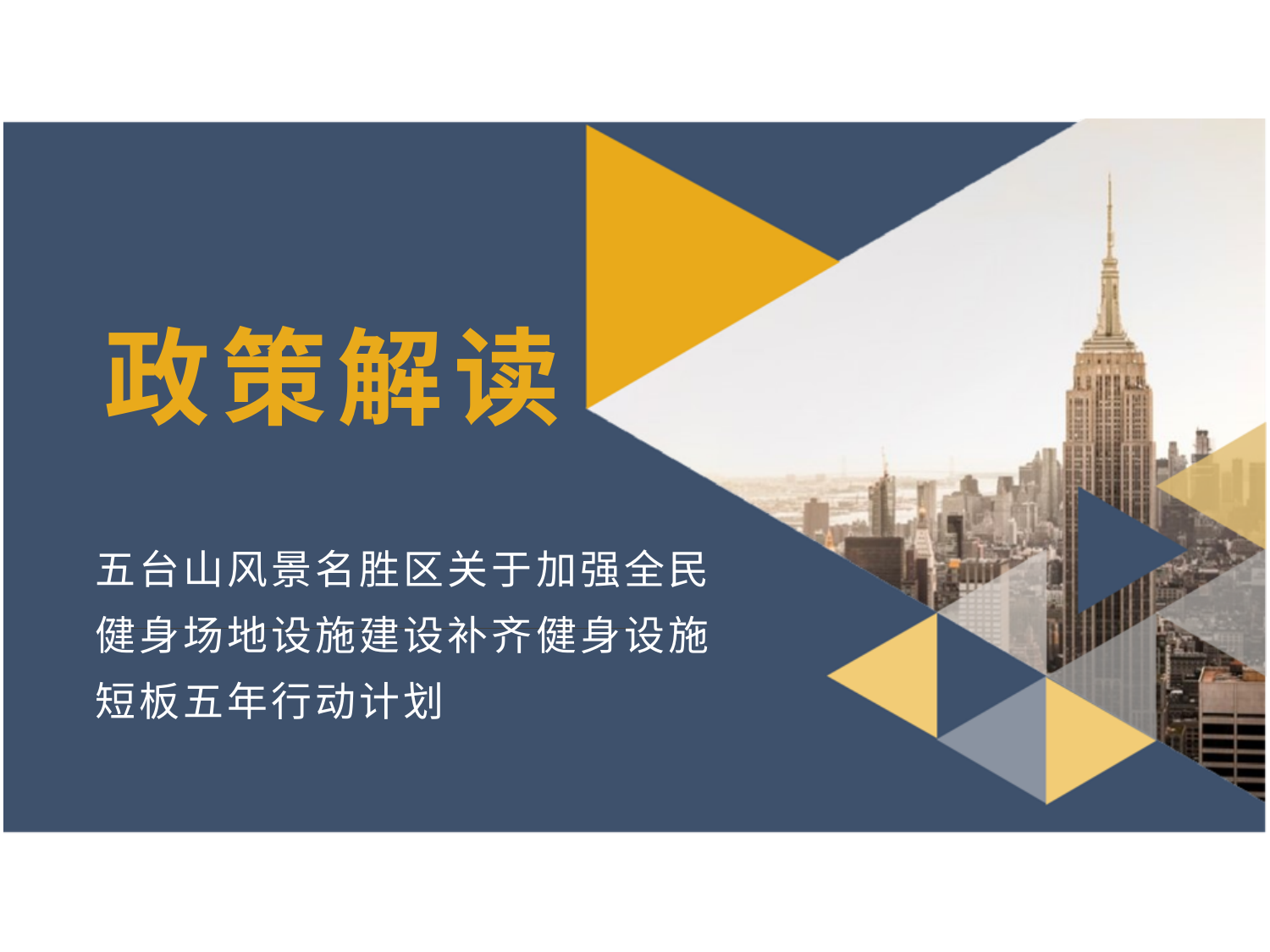

政策解读
五台山风景名胜区关于加强全民健身场地设施建设补齐健身设施短板五年行动计划